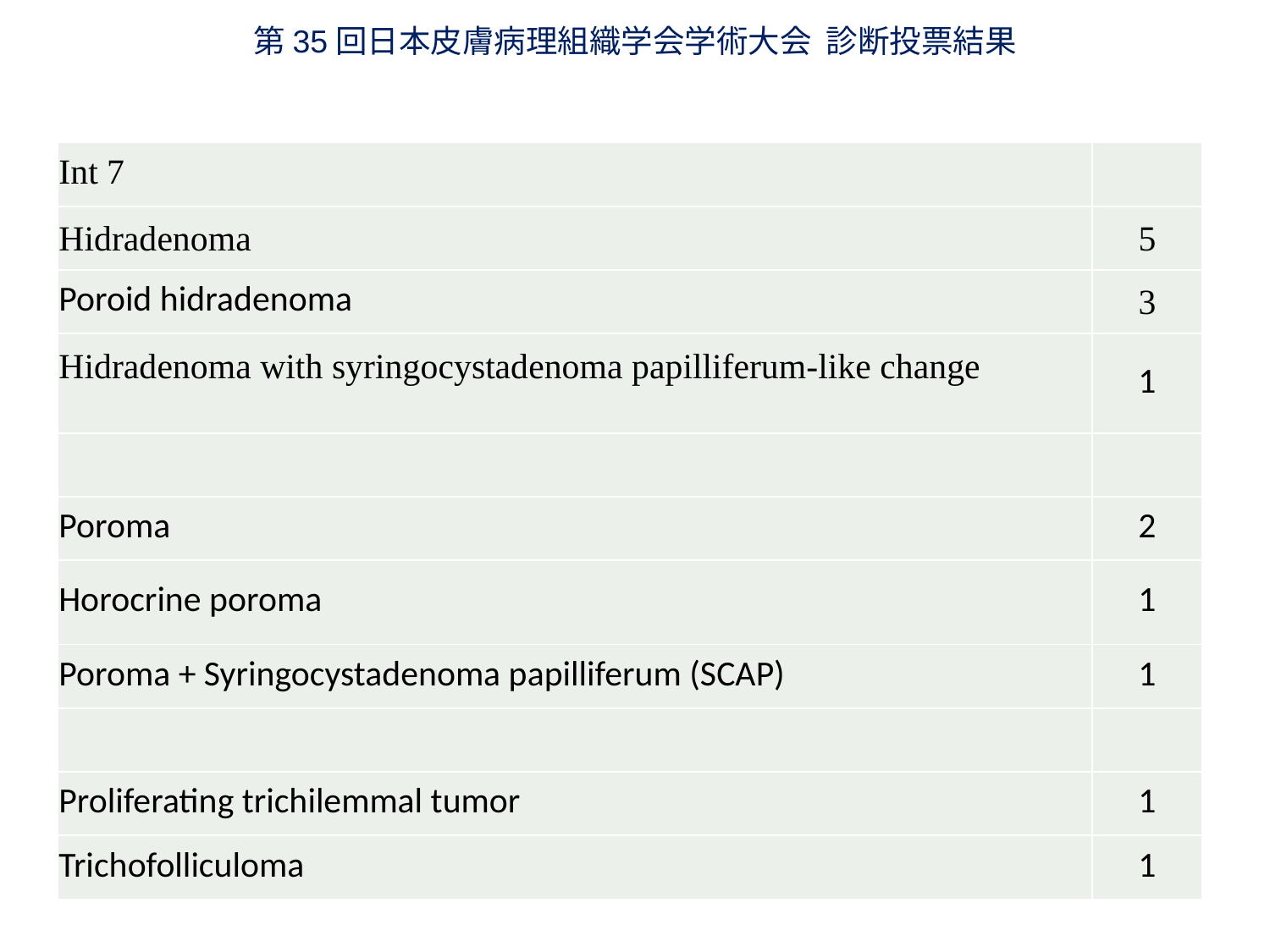

第35回日本皮膚病理組織学会学術大会  診断投票結果
| Int 7 |  |
| --- | --- |
| Hidradenoma | 5 |
| Poroid hidradenoma | 3 |
| Hidradenoma with syringocystadenoma papilliferum-like change | 1 |
|  |  |
| Poroma | 2 |
| Horocrine poroma | 1 |
| Poroma + Syringocystadenoma papilliferum (SCAP) | 1 |
|  |  |
| Proliferating trichilemmal tumor | 1 |
| Trichofolliculoma | 1 |